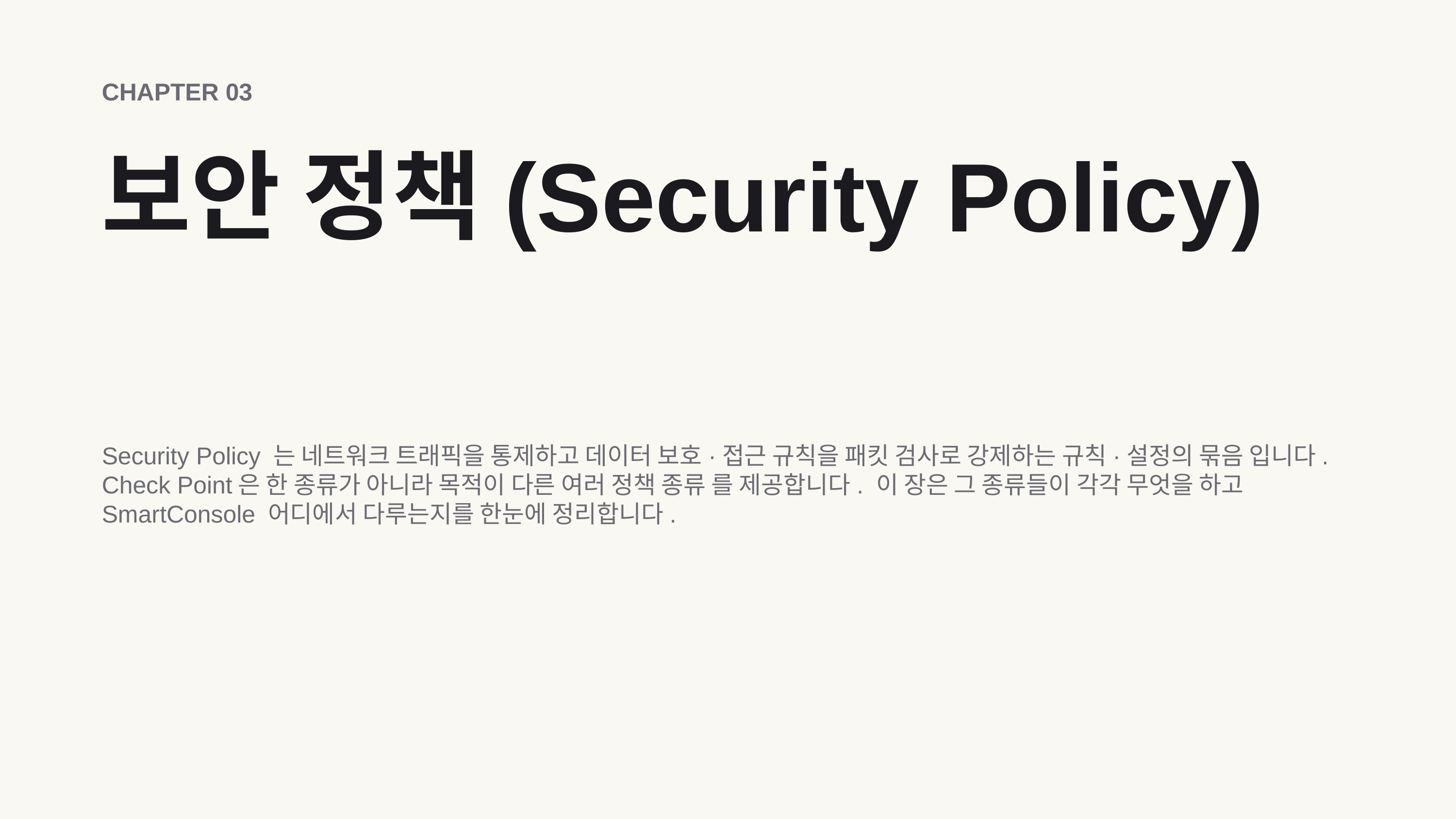

CHAPTER 03
보안 정책(Security Policy)
Security Policy 는 네트워크 트래픽을 통제하고 데이터 보호·접근 규칙을 패킷 검사로 강제하는 규칙·설정의 묶음 입니다. Check Point은 한 종류가 아니라 목적이 다른 여러 정책 종류 를 제공합니다. 이 장은 그 종류들이 각각 무엇을 하고 SmartConsole 어디에서 다루는지를 한눈에 정리합니다.